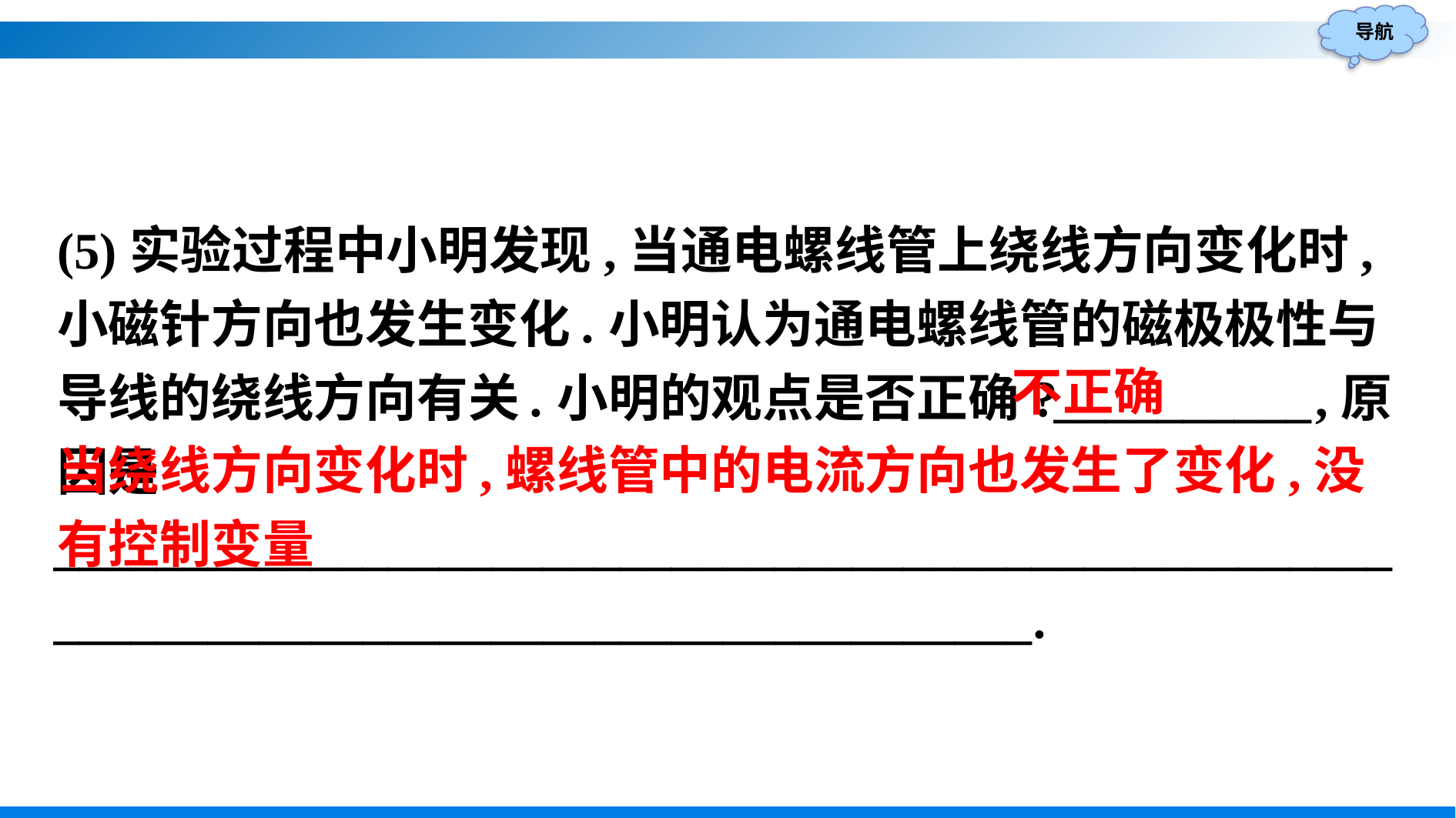

(5)实验过程中小明发现,当通电螺线管上绕线方向变化时,小磁针方向也发生变化.小明认为通电螺线管的磁极极性与导线的绕线方向有关.小明的观点是否正确?__________,原因是
____________________________________________________
______________________________________.
不正确
当绕线方向变化时,螺线管中的电流方向也发生了变化,没有控制变量